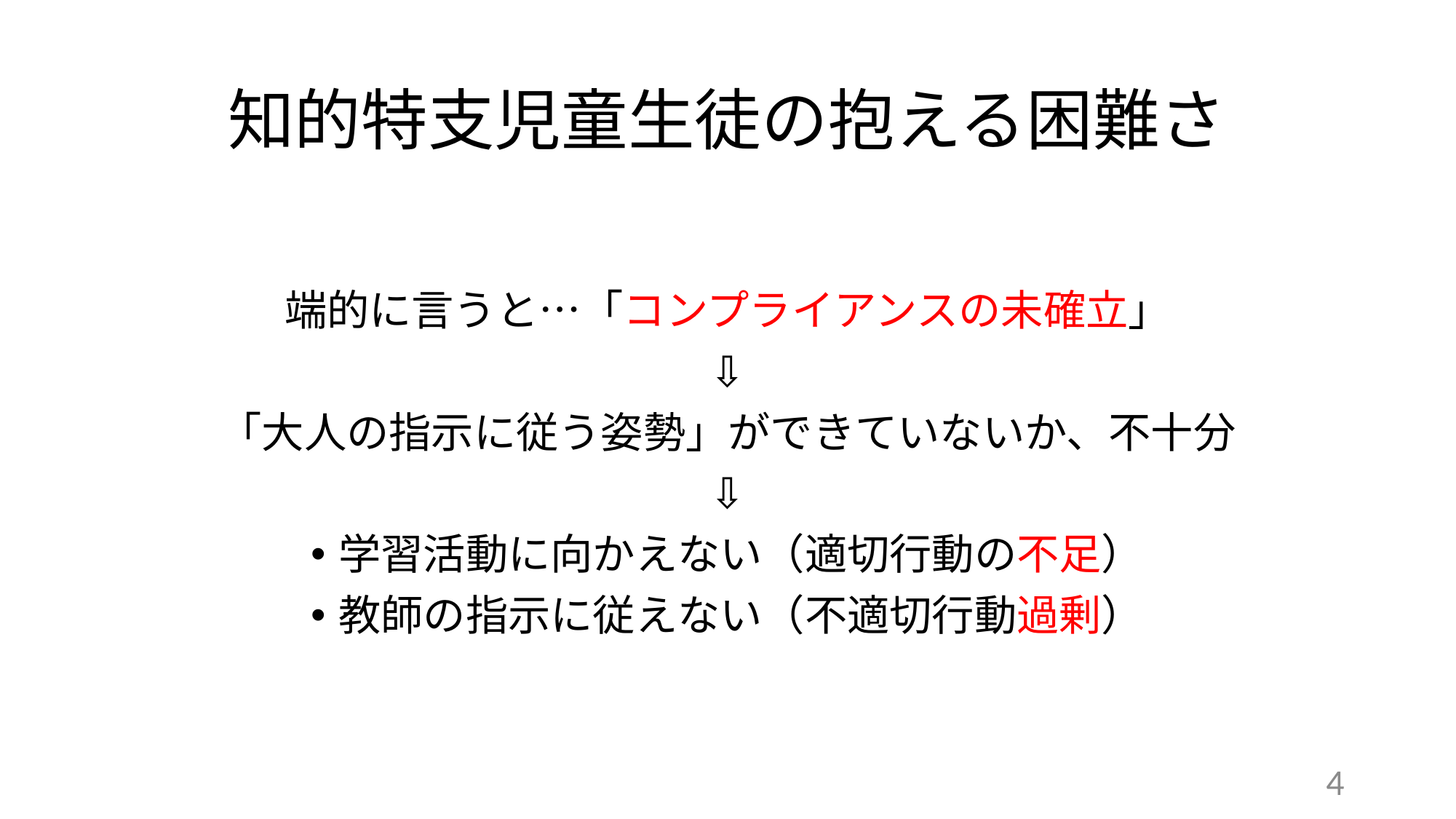

# 知的特支児童生徒の抱える困難さ

端的に言うと…「コンプライアンスの未確立」
⇩
「大人の指示に従う姿勢」ができていないか、不十分
⇩
学習活動に向かえない（適切行動の不足）
教師の指示に従えない（不適切行動過剰）

4